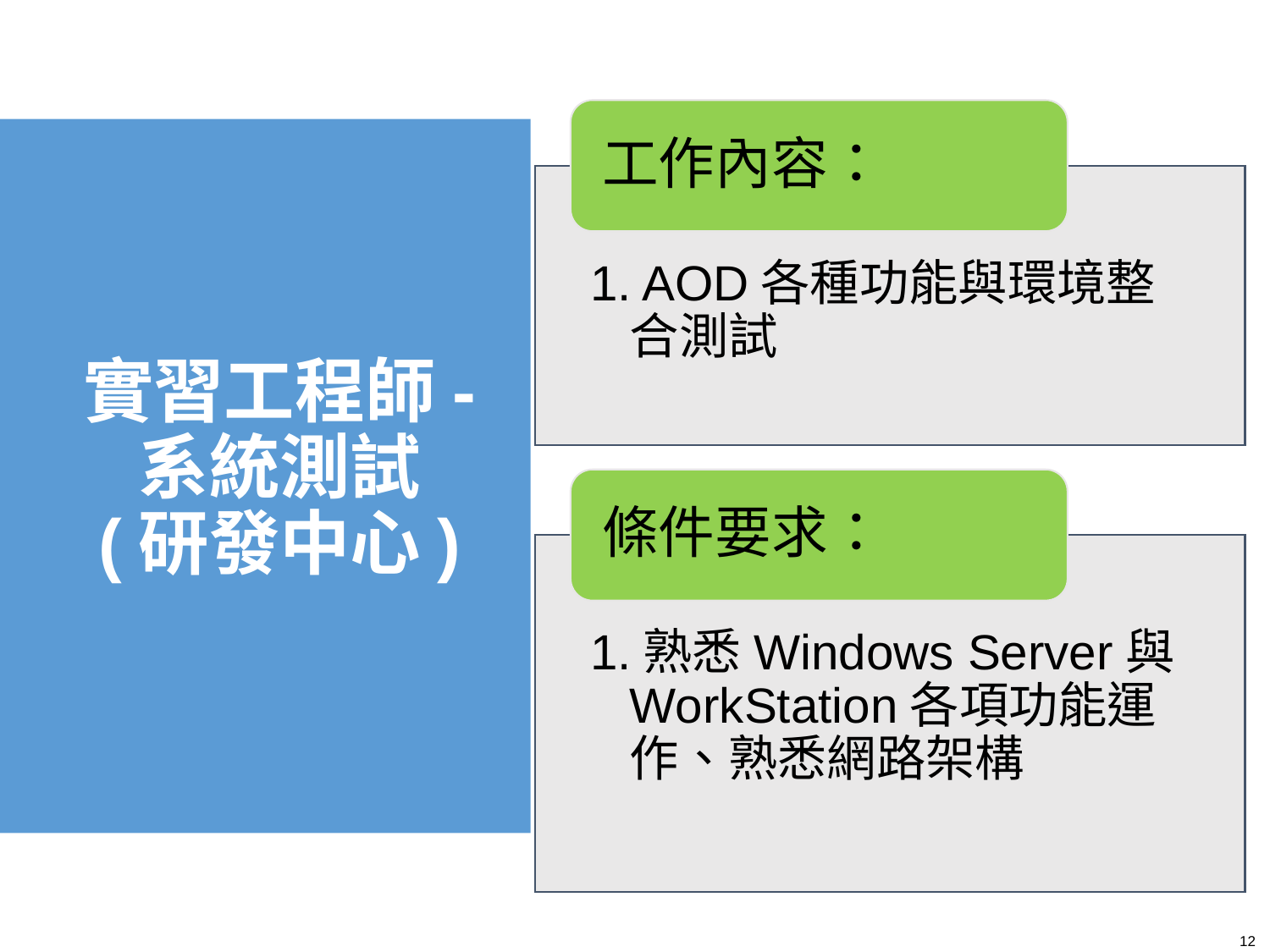

1. AOD各種功能與環境整合測試
工作內容：
1.熟悉Windows Server與WorkStation各項功能運作、熟悉網路架構
條件要求：

# 實習工程師- 系統測試 (研發中心)